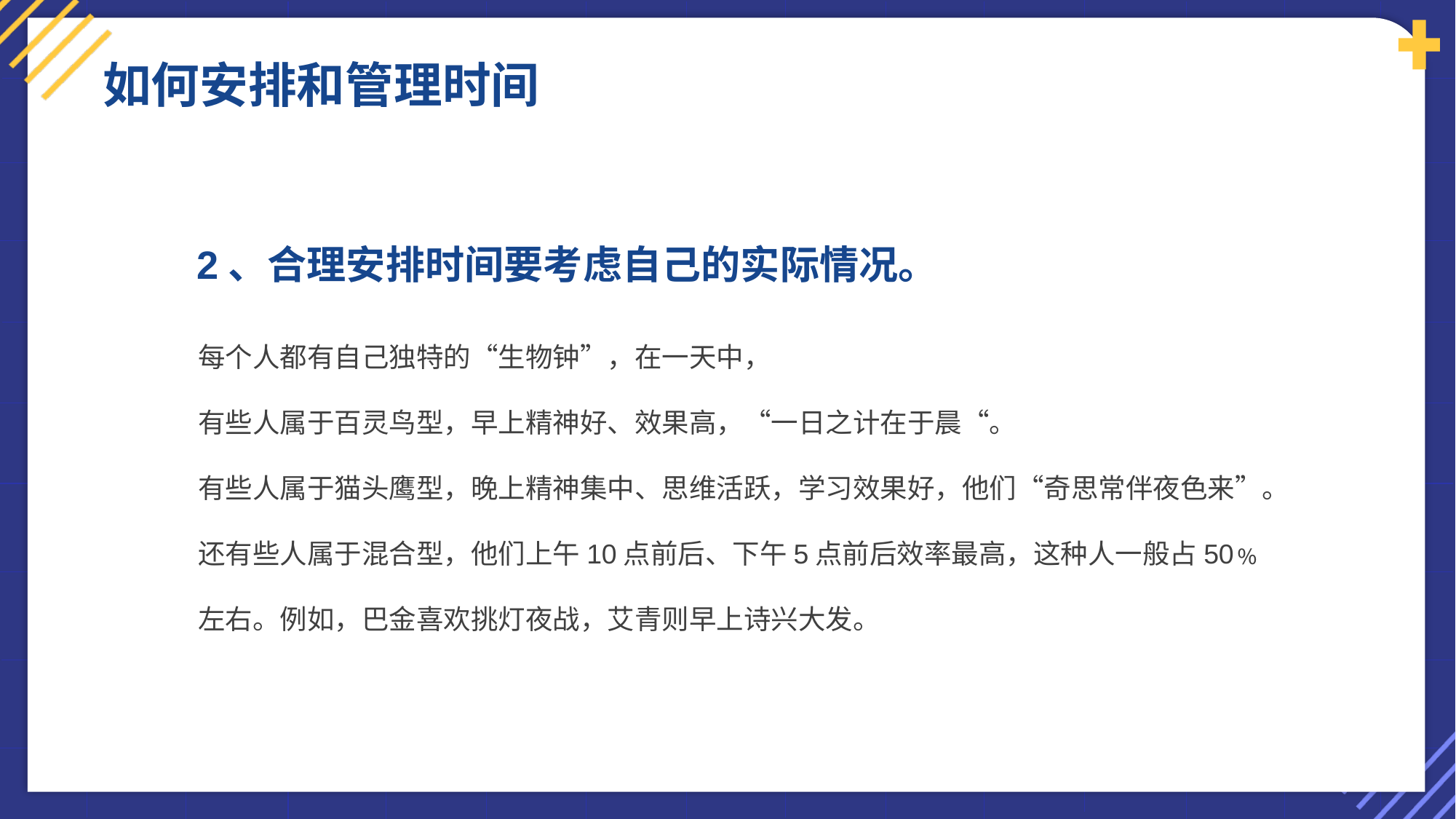

2、合理安排时间要考虑自己的实际情况。
每个人都有自己独特的“生物钟”，在一天中，
有些人属于百灵鸟型，早上精神好、效果高，“一日之计在于晨“。
有些人属于猫头鹰型，晚上精神集中、思维活跃，学习效果好，他们“奇思常伴夜色来”。
还有些人属于混合型，他们上午10点前后、下午5点前后效率最高，这种人一般占50﹪左右。例如，巴金喜欢挑灯夜战，艾青则早上诗兴大发。